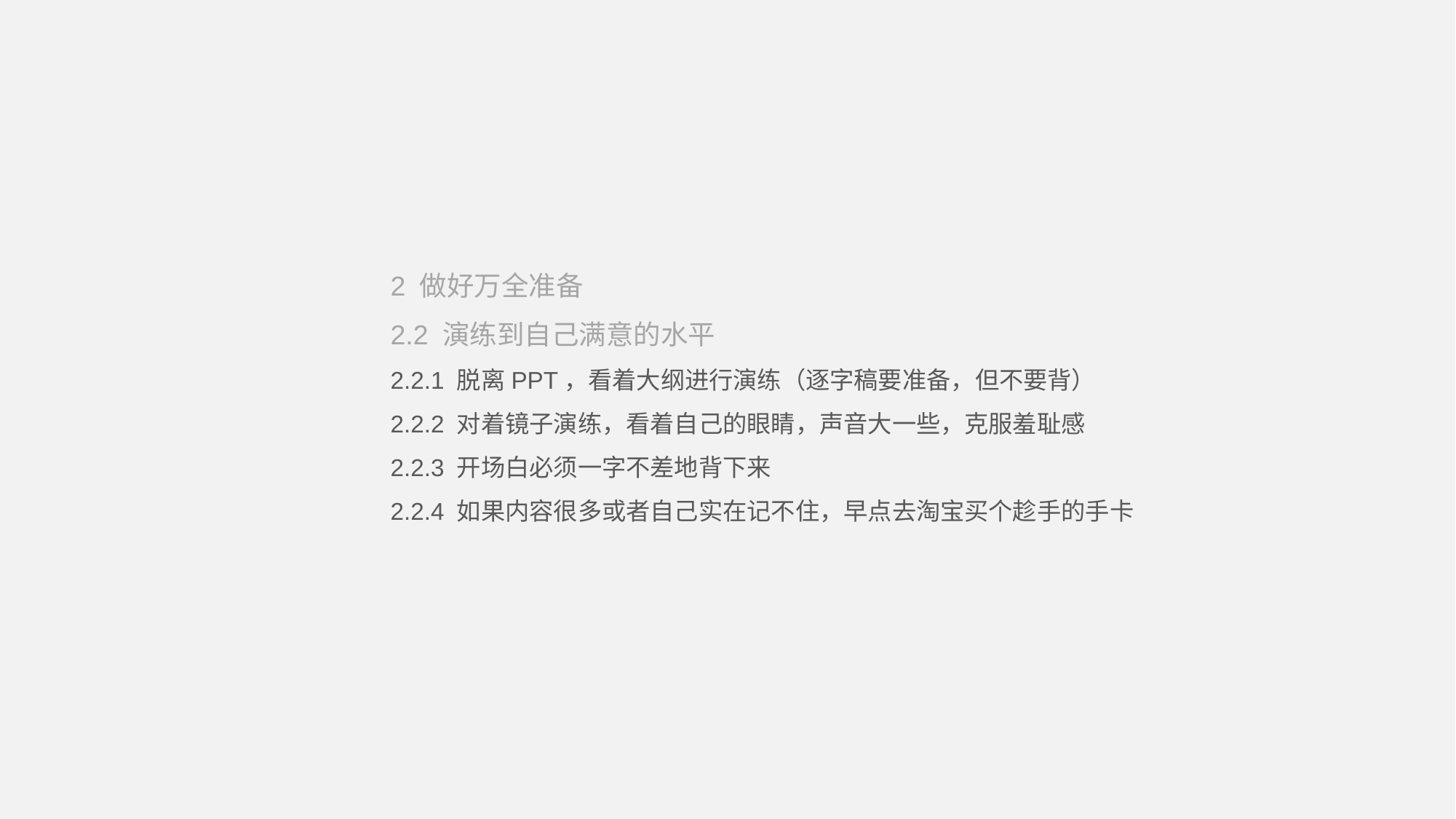

2 做好万全准备
2.2 演练到自己满意的水平
2.2.1 脱离PPT，看着大纲进行演练（逐字稿要准备，但不要背）
2.2.2 对着镜子演练，看着自己的眼睛，声音大一些，克服羞耻感
2.2.3 开场白必须一字不差地背下来
2.2.4 如果内容很多或者自己实在记不住，早点去淘宝买个趁手的手卡